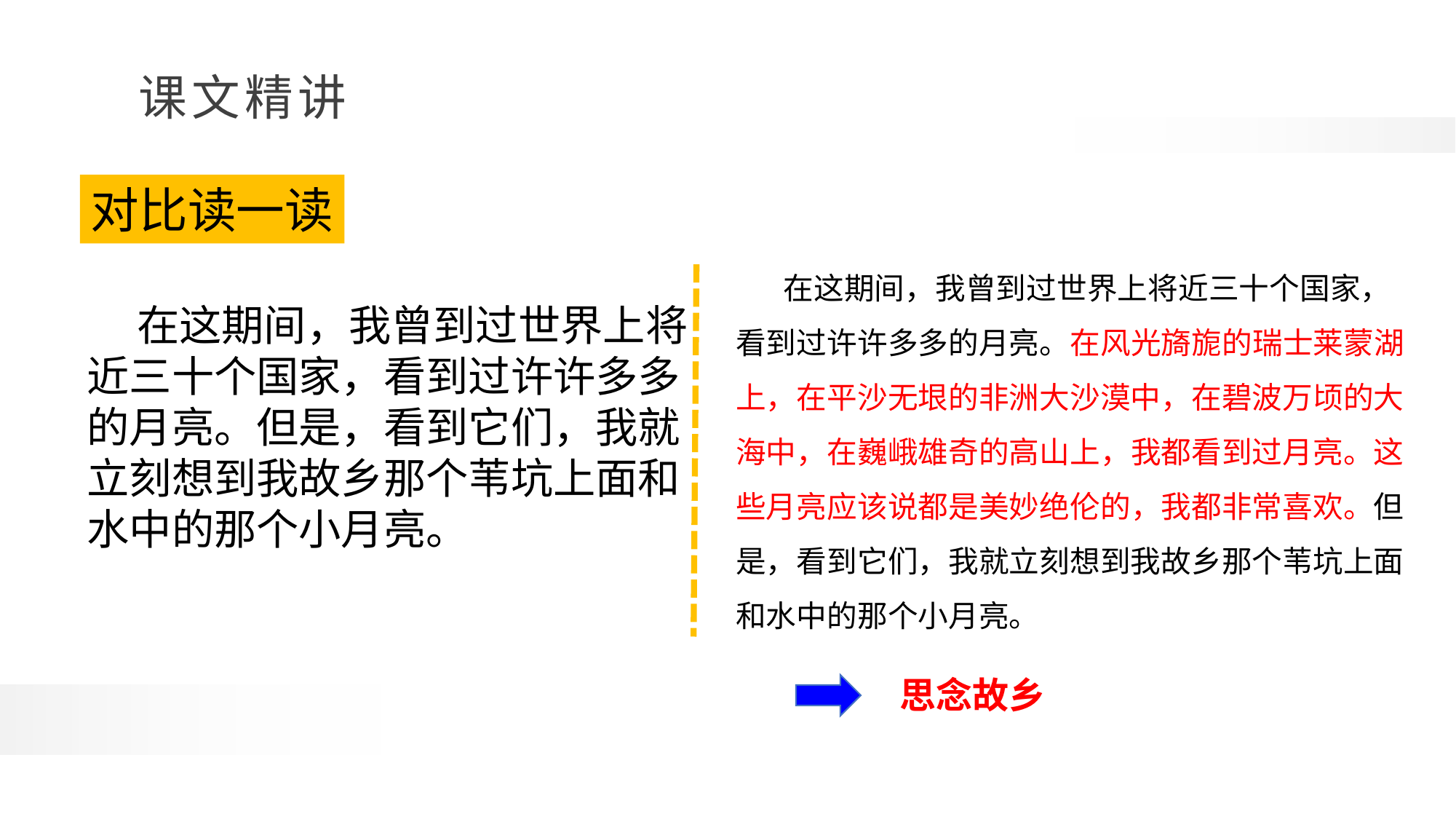

对比读一读
         在这期间，我曾到过世界上将近三十个国家，看到过许许多多的月亮。在风光旖旎的瑞士莱蒙湖上，在平沙无垠的非洲大沙漠中，在碧波万顷的大海中，在巍峨雄奇的高山上，我都看到过月亮。这些月亮应该说都是美妙绝伦的，我都非常喜欢。但是，看到它们，我就立刻想到我故乡那个苇坑上面和水中的那个小月亮。
       在这期间，我曾到过世界上将近三十个国家，看到过许许多多的月亮。但是，看到它们，我就立刻想到我故乡那个苇坑上面和水中的那个小月亮。
思念故乡